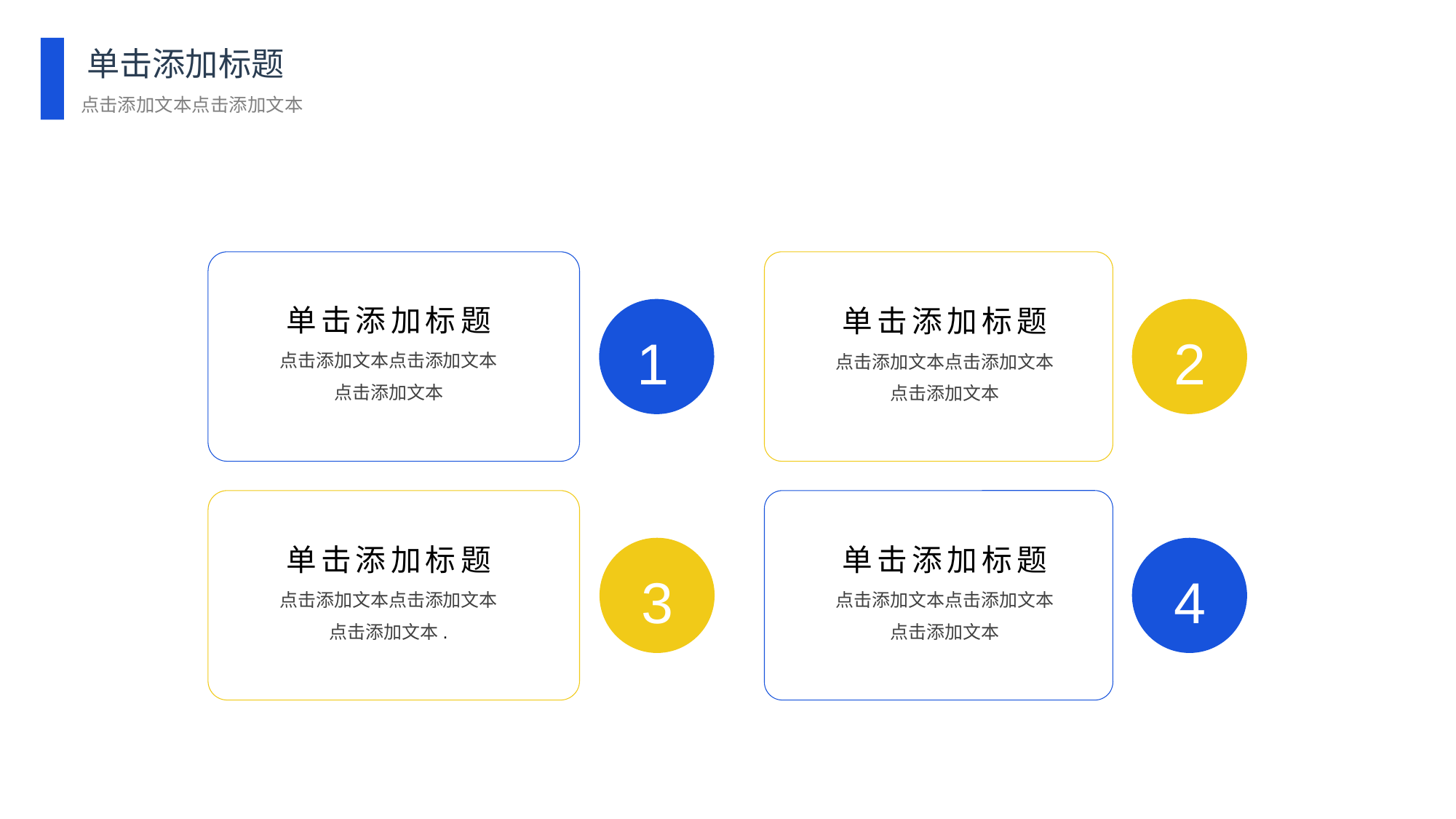

单击添加标题
点击添加文本点击添加文本

单击添加标题

2
点击添加文本点击添加文本
点击添加文本

单击添加标题

1
点击添加文本点击添加文本
点击添加文本

单击添加标题

4
点击添加文本点击添加文本
点击添加文本

单击添加标题

3
点击添加文本点击添加文本
点击添加文本.